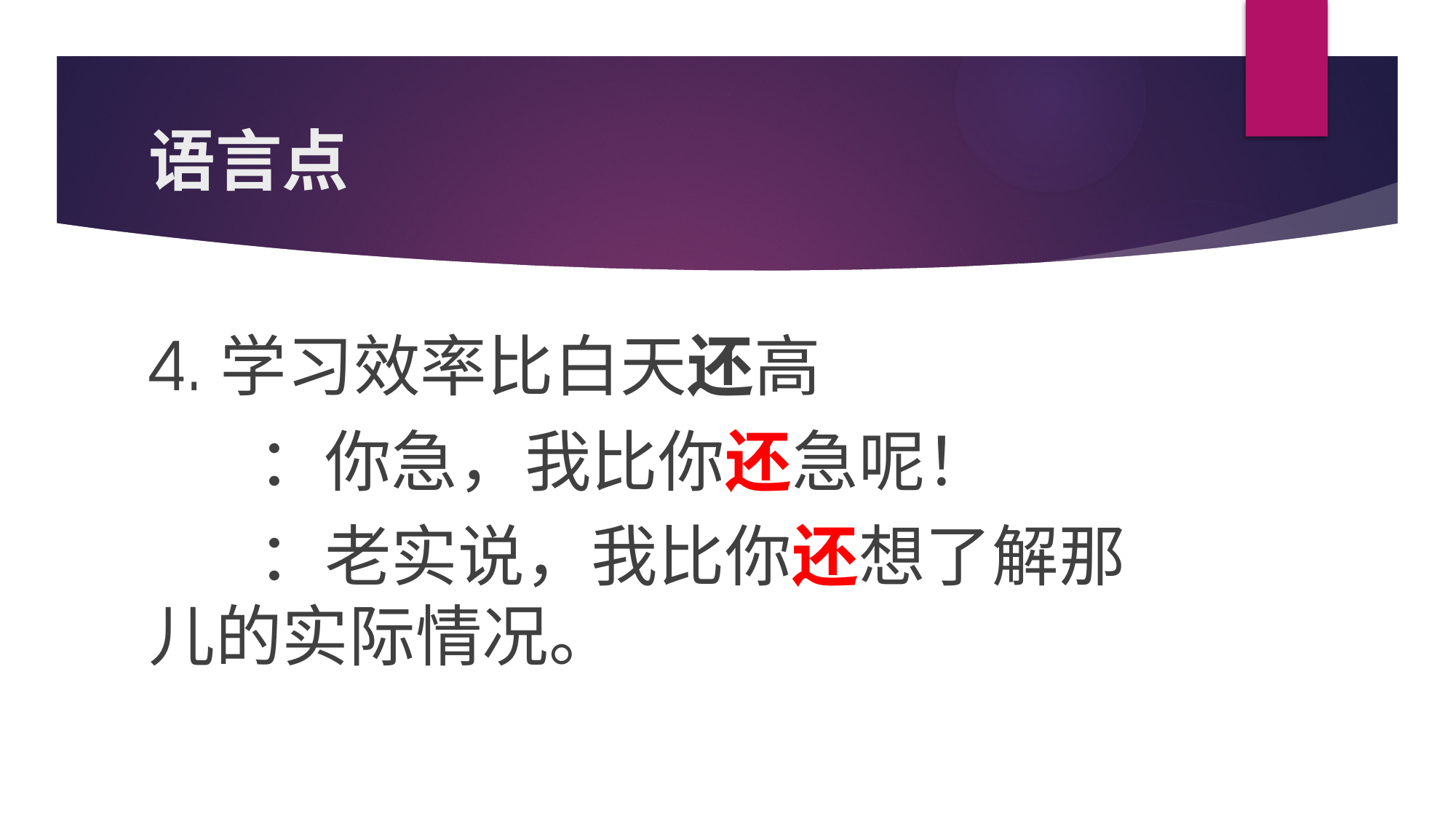

# 语言点
4.学习效率比白天还高
	：你急，我比你还急呢！
	：老实说，我比你还想了解那儿的实际情况。